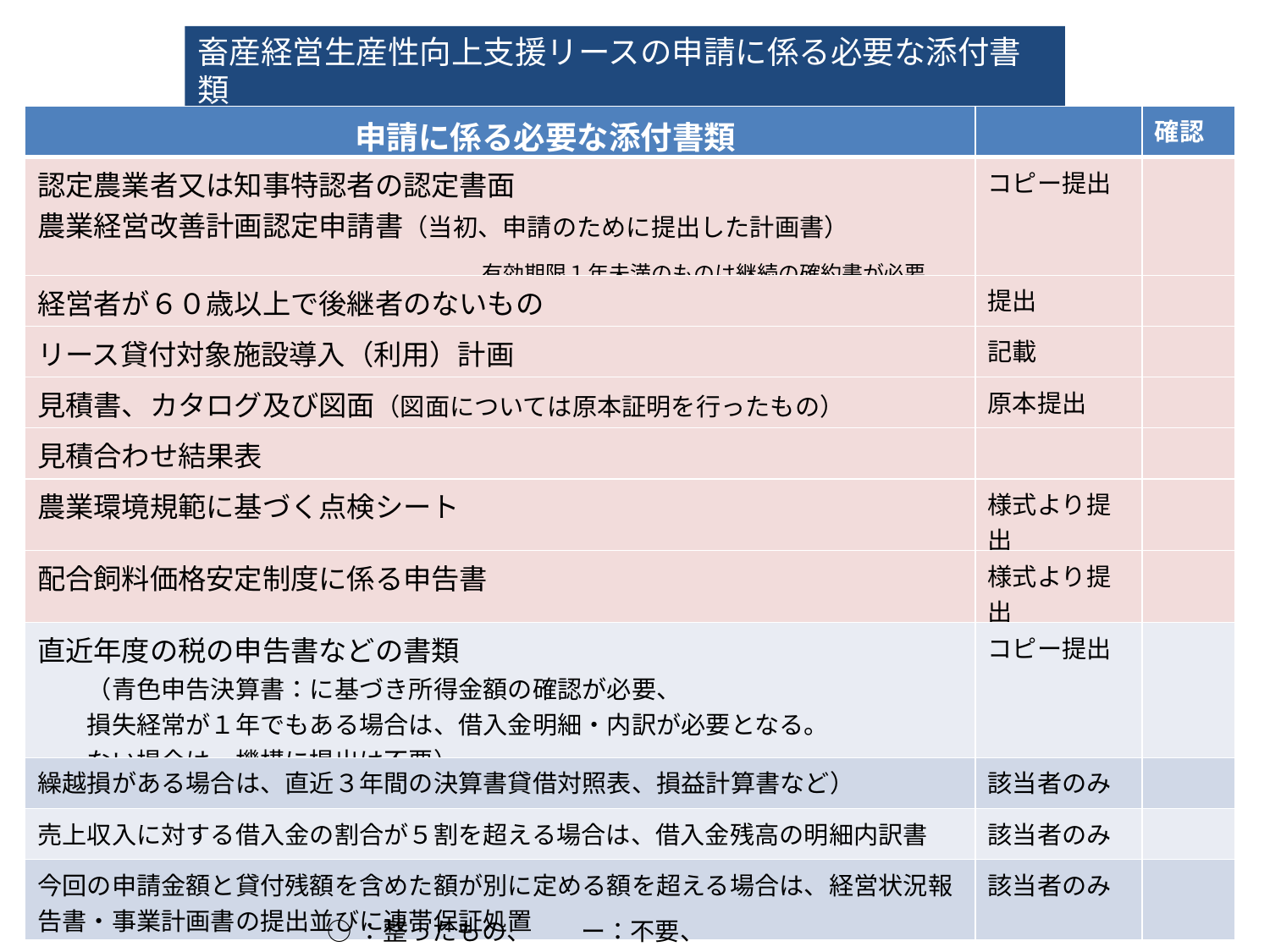

畜産経営生産性向上支援リースの申請に係る必要な添付書類
| 申請に係る必要な添付書類 |  | 確認 |
| --- | --- | --- |
| 認定農業者又は知事特認者の認定書面 農業経営改善計画認定申請書（当初、申請のために提出した計画書） 　　　　　　　　　　　　　　有効期限１年未満のものは継続の確約書が必要 | コピー提出 |  |
| 経営者が６０歳以上で後継者のないもの | 提出 |  |
| リース貸付対象施設導入（利用）計画 | 記載 |  |
| 見積書、カタログ及び図面（図面については原本証明を行ったもの） | 原本提出 |  |
| 見積合わせ結果表 |  |  |
| 農業環境規範に基づく点検シート | 様式より提出 |  |
| 配合飼料価格安定制度に係る申告書 | 様式より提出 |  |
| 直近年度の税の申告書などの書類 　　（青色申告決算書：に基づき所得金額の確認が必要、 　　損失経常が１年でもある場合は、借入金明細・内訳が必要となる。 　　ない場合は、機構に提出は不要） | コピー提出 |  |
| 繰越損がある場合は、直近３年間の決算書貸借対照表、損益計算書など） | 該当者のみ |  |
| 売上収入に対する借入金の割合が５割を超える場合は、借入金残高の明細内訳書 | 該当者のみ |  |
| 今回の申請金額と貸付残額を含めた額が別に定める額を超える場合は、経営状況報告書・事業計画書の提出並びに連帯保証処置 | 該当者のみ |  |
○：整ったもの、　　ー：不要、